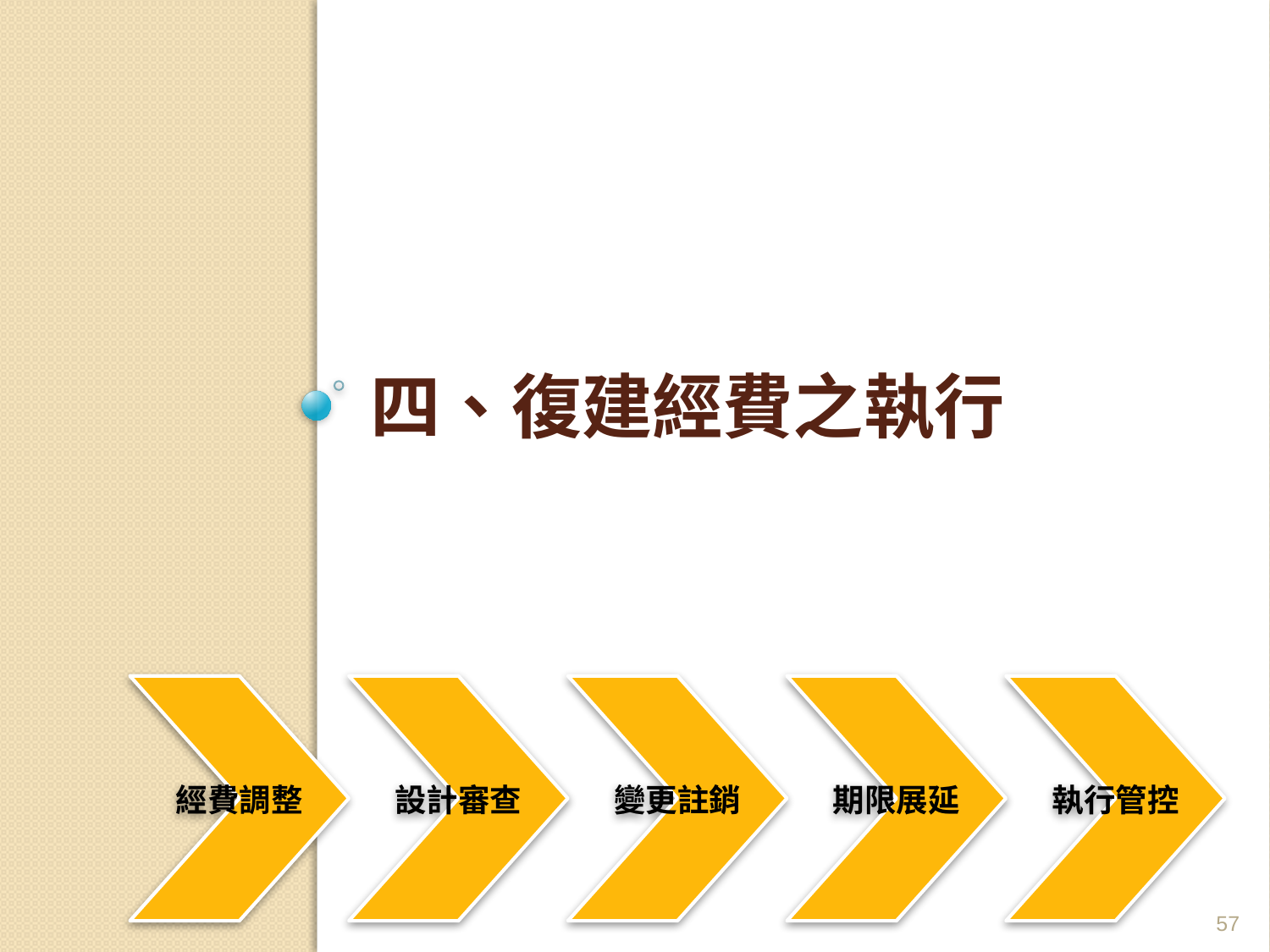

# 四、復建經費之執行
經費調整
變更註銷
期限展延
設計審查
執行管控
57